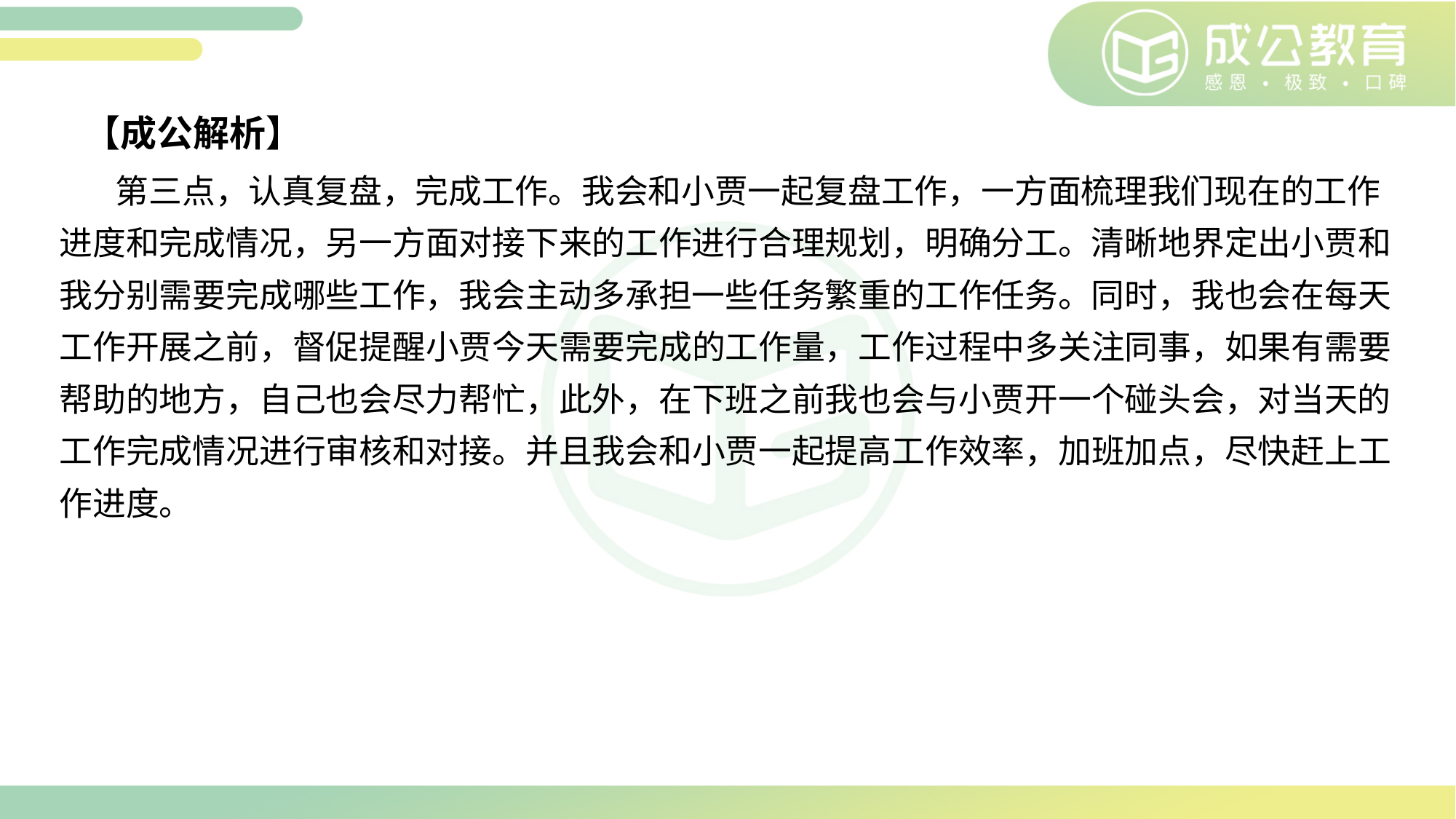

# 【成公解析】

  第三点，认真复盘，完成工作。我会和小贾一起复盘工作，一方面梳理我们现在的工作进度和完成情况，另一方面对接下来的工作进行合理规划，明确分工。清晰地界定出小贾和我分别需要完成哪些工作，我会主动多承担一些任务繁重的工作任务。同时，我也会在每天工作开展之前，督促提醒小贾今天需要完成的工作量，工作过程中多关注同事，如果有需要帮助的地方，自己也会尽力帮忙，此外，在下班之前我也会与小贾开一个碰头会，对当天的工作完成情况进行审核和对接。并且我会和小贾一起提高工作效率，加班加点，尽快赶上工作进度。